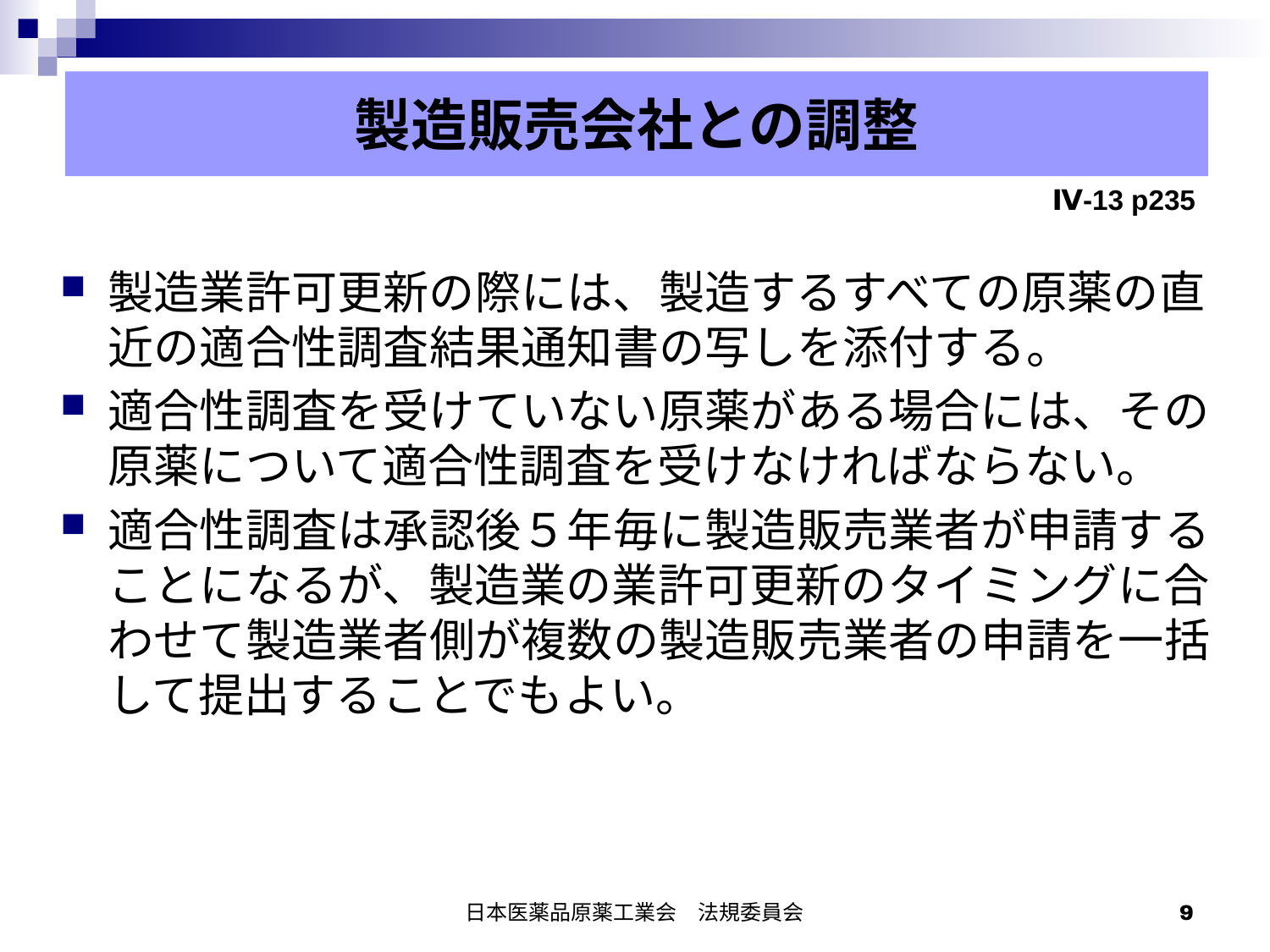

# 製造販売会社との調整
Ⅳ-13 p235
製造業許可更新の際には、製造するすべての原薬の直近の適合性調査結果通知書の写しを添付する。
適合性調査を受けていない原薬がある場合には、その原薬について適合性調査を受けなければならない。
適合性調査は承認後５年毎に製造販売業者が申請することになるが、製造業の業許可更新のタイミングに合わせて製造業者側が複数の製造販売業者の申請を一括して提出することでもよい。

日本医薬品原薬工業会　法規委員会
9